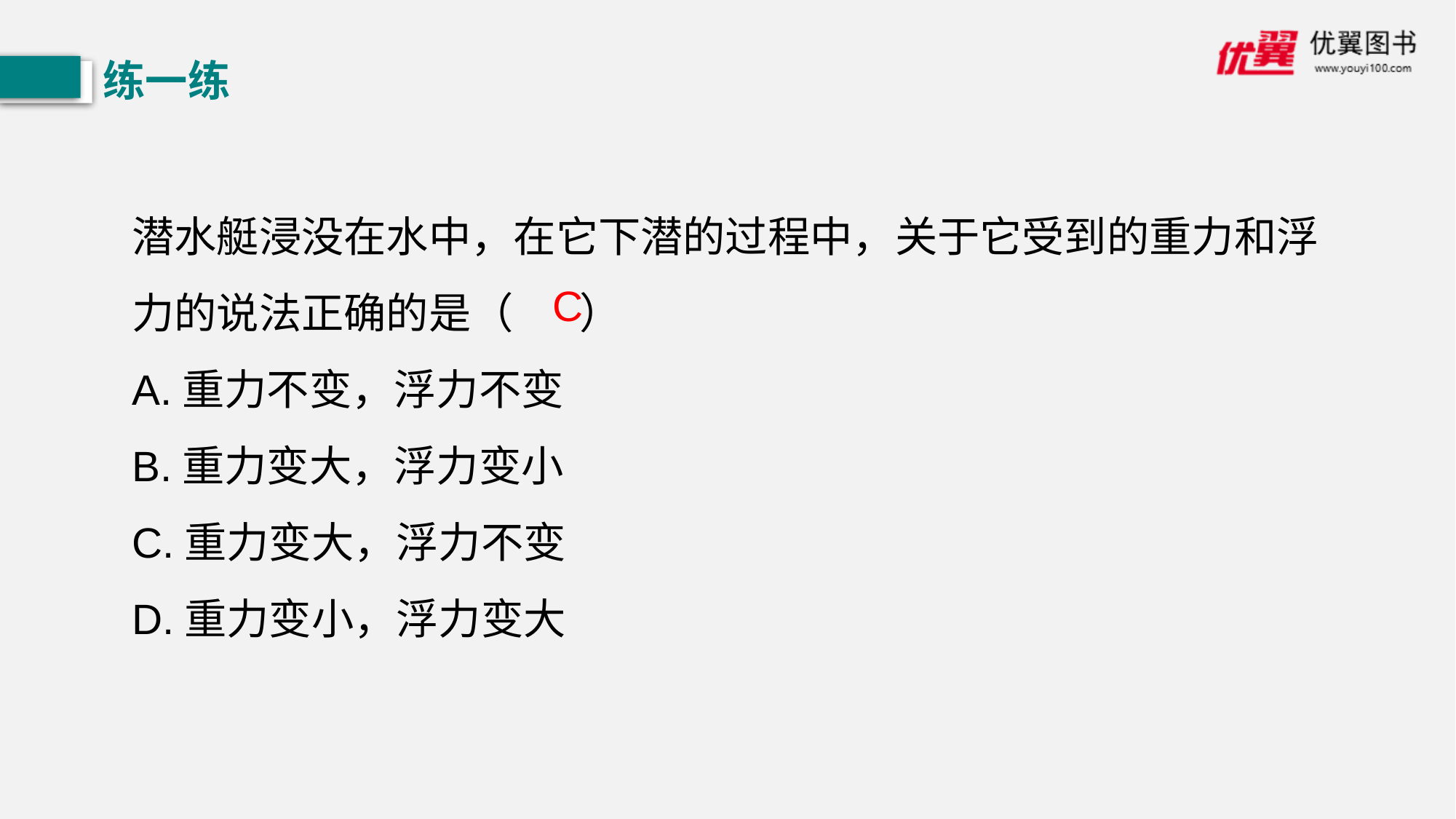

练一练

潜水艇浸没在水中，在它下潜的过程中，关于它受到的重力和浮力的说法正确的是（       ）
A.重力不变，浮力不变
B.重力变大，浮力变小
C.重力变大，浮力不变
D.重力变小，浮力变大

C